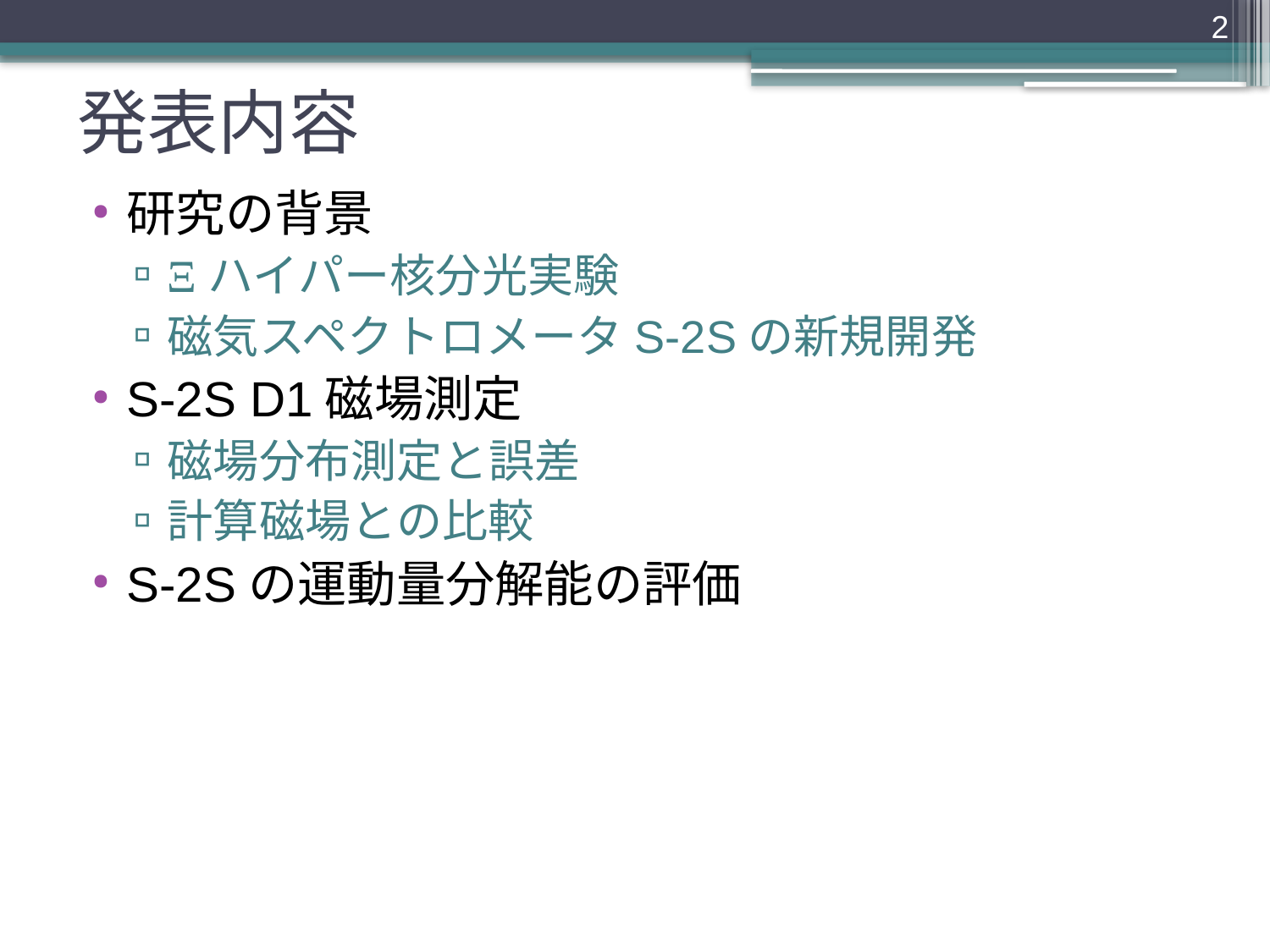

2
# 発表内容
研究の背景
Ξハイパー核分光実験
磁気スペクトロメータS-2Sの新規開発
S-2S D1磁場測定
磁場分布測定と誤差
計算磁場との比較
S-2Sの運動量分解能の評価